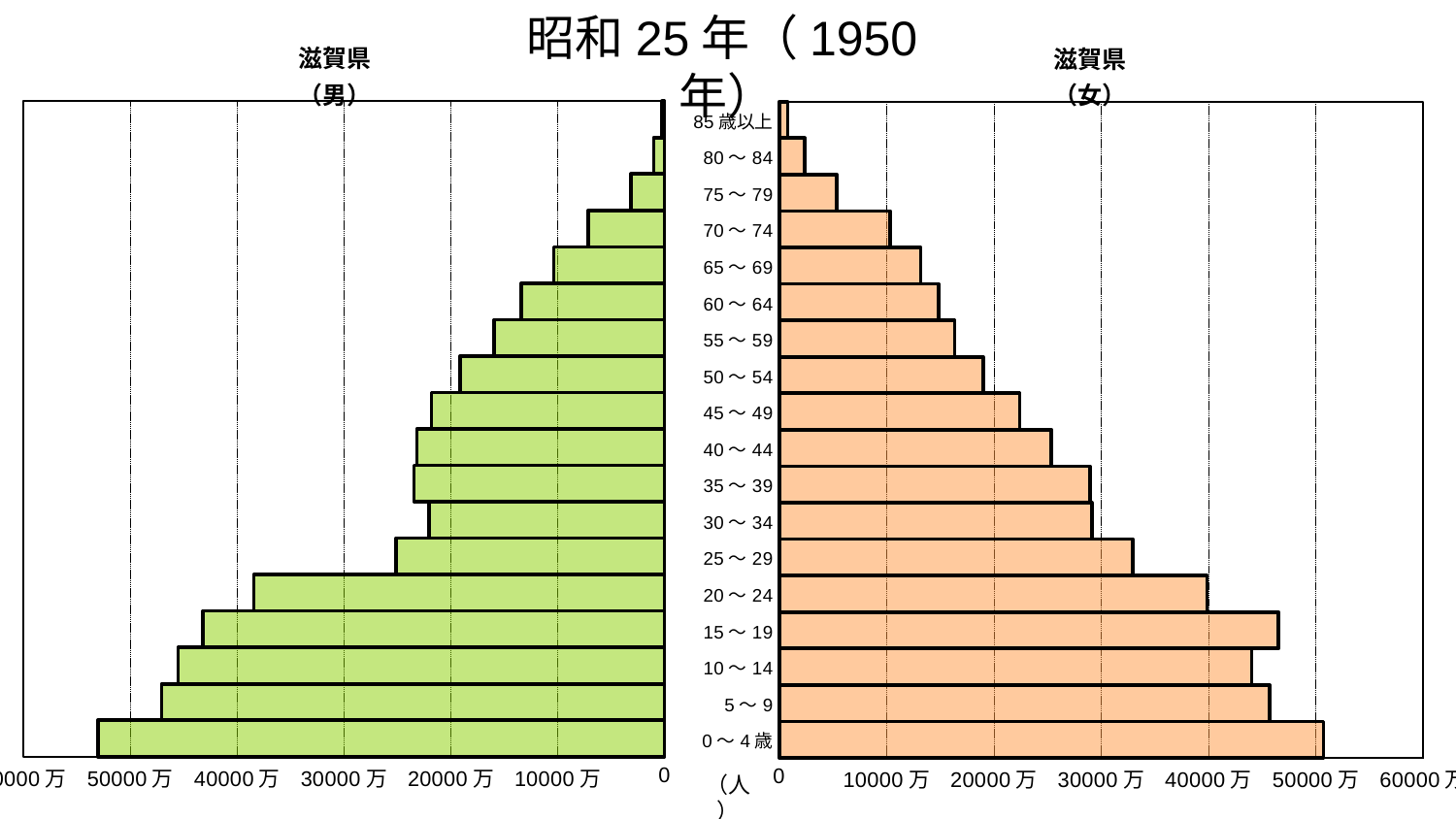

昭和25年（1950年）

### Chart: 滋賀県
（女）

| Category | 滋賀県 |
|---|---|
| 0～4歳 | 50714.0 |
| 5～9 | 45717.0 |
| 10～14 | 44030.0 |
| 15～19 | 46533.0 |
| 20～24 | 39867.0 |
| 25～29 | 32942.0 |
| 30～34 | 29132.0 |
| 35～39 | 28969.0 |
| 40～44 | 25382.0 |
| 45～49 | 22406.0 |
| 50～54 | 19003.0 |
| 55～59 | 16355.0 |
| 60～64 | 14878.0 |
| 65～69 | 13207.0 |
| 70～74 | 10355.0 |
| 75～79 | 5378.0 |
| 80～84 | 2394.0 |
| 85歳以上 | 798.0 |

### Chart: 滋賀県
（男）

| Category | 滋賀県 |
|---|---|
| 0～4歳 | 53026.0 |
| 5～9 | 47043.0 |
| 10～14 | 45512.0 |
| 15～19 | 43207.0 |
| 20～24 | 38418.0 |
| 25～29 | 25104.0 |
| 30～34 | 22019.0 |
| 35～39 | 23441.0 |
| 40～44 | 23180.0 |
| 45～49 | 21801.0 |
| 50～54 | 19138.0 |
| 55～59 | 15923.0 |
| 60～64 | 13395.0 |
| 65～69 | 10362.0 |
| 70～74 | 7144.0 |
| 75～79 | 3144.0 |
| 80～84 | 1009.0 |
| 85歳以上 | 236.0 |
（人）